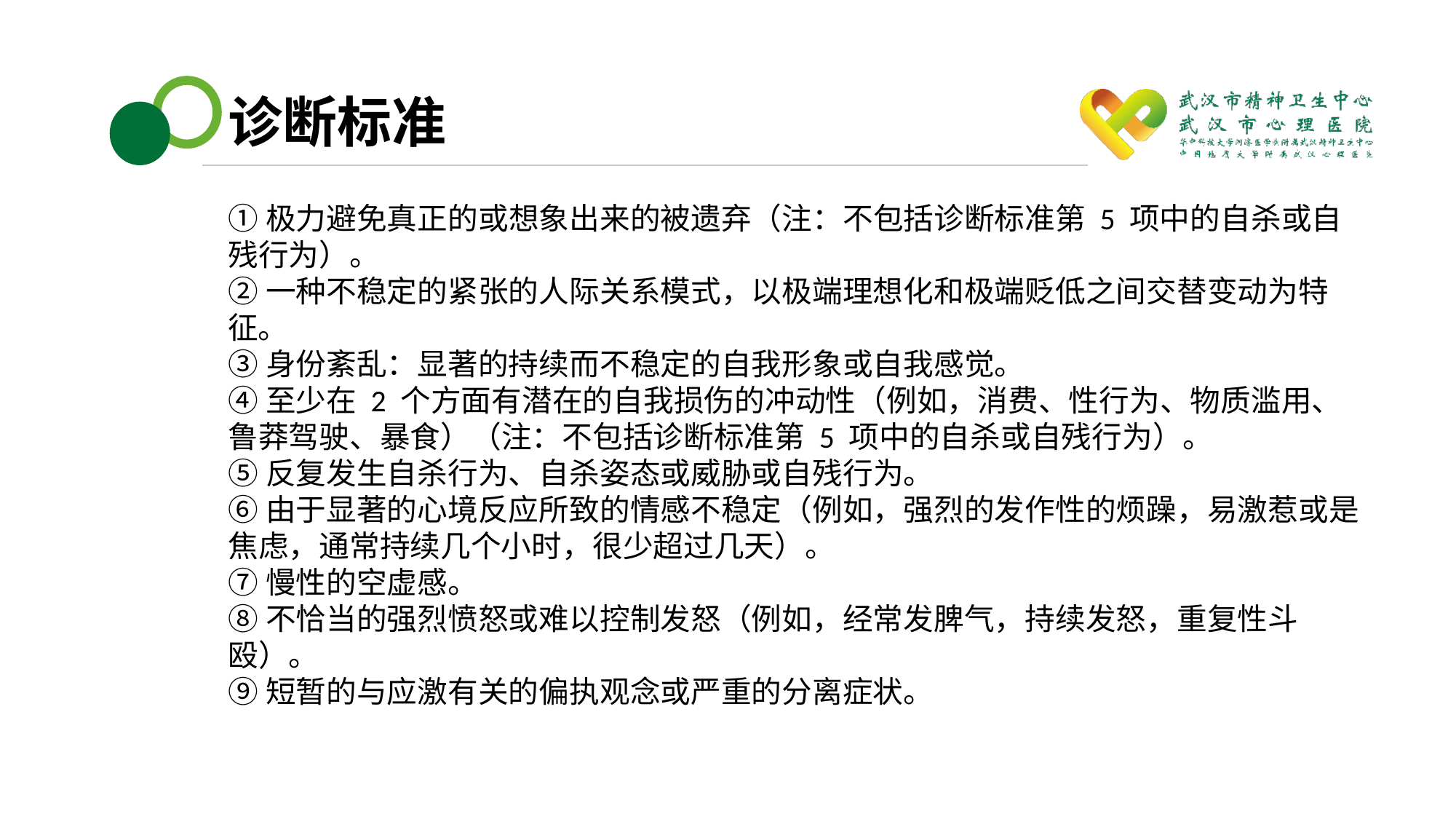

# 诊断标准
①极力避免真正的或想象出来的被遗弃（注：不包括诊断标准第 5 项中的自杀或自残行为）。②一种不稳定的紧张的人际关系模式，以极端理想化和极端贬低之间交替变动为特征。③身份紊乱：显著的持续而不稳定的自我形象或自我感觉。 ④至少在 2 个方面有潜在的自我损伤的冲动性（例如，消费、性行为、物质滥用、鲁莽驾驶、暴食）（注：不包括诊断标准第 5 项中的自杀或自残行为）。⑤反复发生自杀行为、自杀姿态或威胁或自残行为。 ⑥由于显著的心境反应所致的情感不稳定（例如，强烈的发作性的烦躁，易激惹或是焦虑，通常持续几个小时，很少超过几天）。⑦慢性的空虚感。⑧不恰当的强烈愤怒或难以控制发怒（例如，经常发脾气，持续发怒，重复性斗殴）。⑨短暂的与应激有关的偏执观念或严重的分离症状。